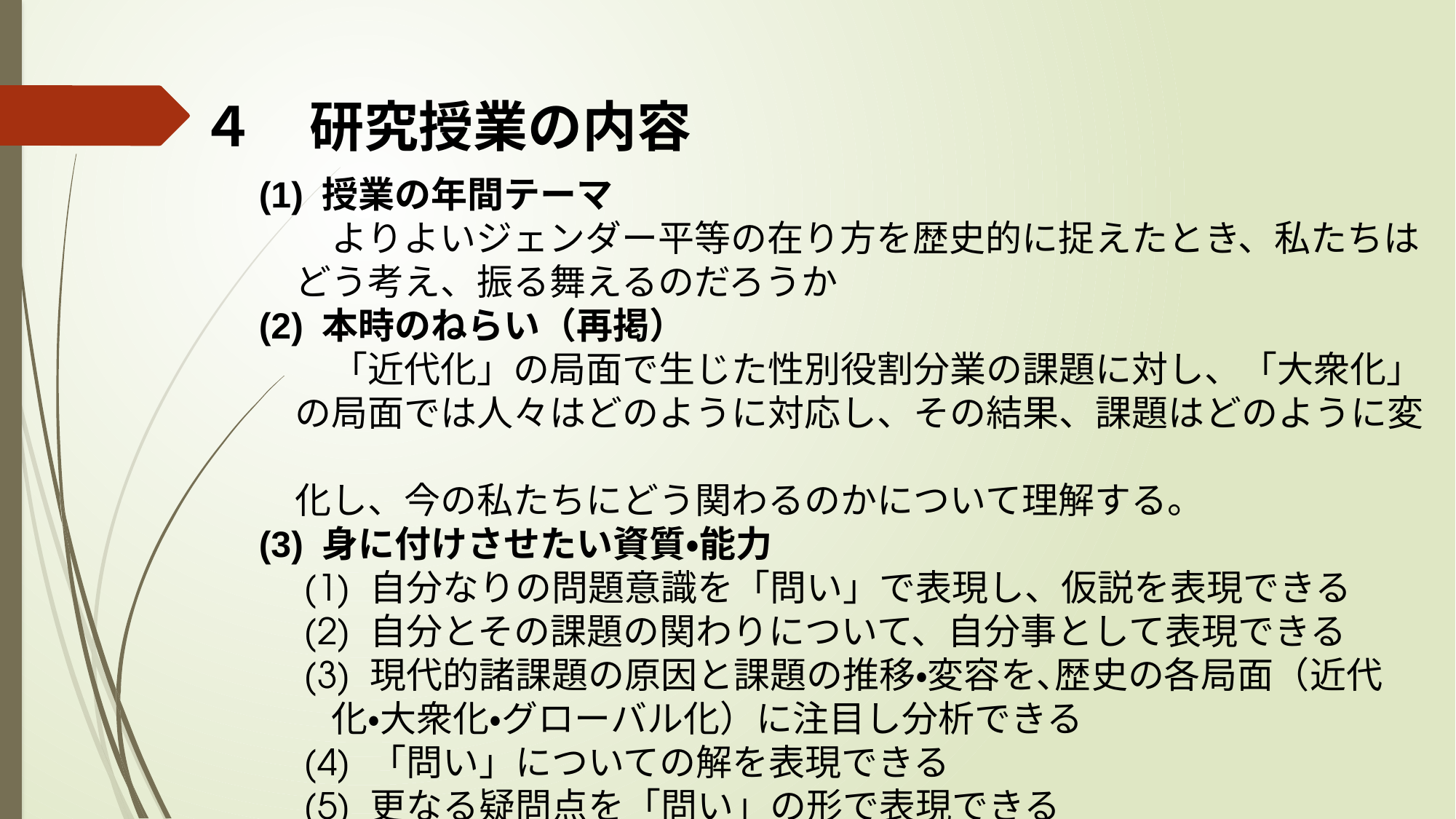

# ４　研究授業の内容
(1) 授業の年間テーマ
　　よりよいジェンダー平等の在り方を歴史的に捉えたとき、私たちは
　どう考え、振る舞えるのだろうか
(2) 本時のねらい（再掲）
　　「近代化」の局面で生じた性別役割分業の課題に対し、「大衆化」
　の局面では人々はどのように対応し、その結果、課題はどのように変
　化し、今の私たちにどう関わるのかについて理解する。
(3) 身に付けさせたい資質・能力
　(1) 自分なりの問題意識を「問い」で表現し、仮説を表現できる
　(2) 自分とその課題の関わりについて、自分事として表現できる
　(3) 現代的諸課題の原因と課題の推移・変容を､歴史の各局面（近代
　　化・大衆化・グローバル化）に注目し分析できる
　(4) 「問い」についての解を表現できる
　(5) 更なる疑問点を「問い」の形で表現できる